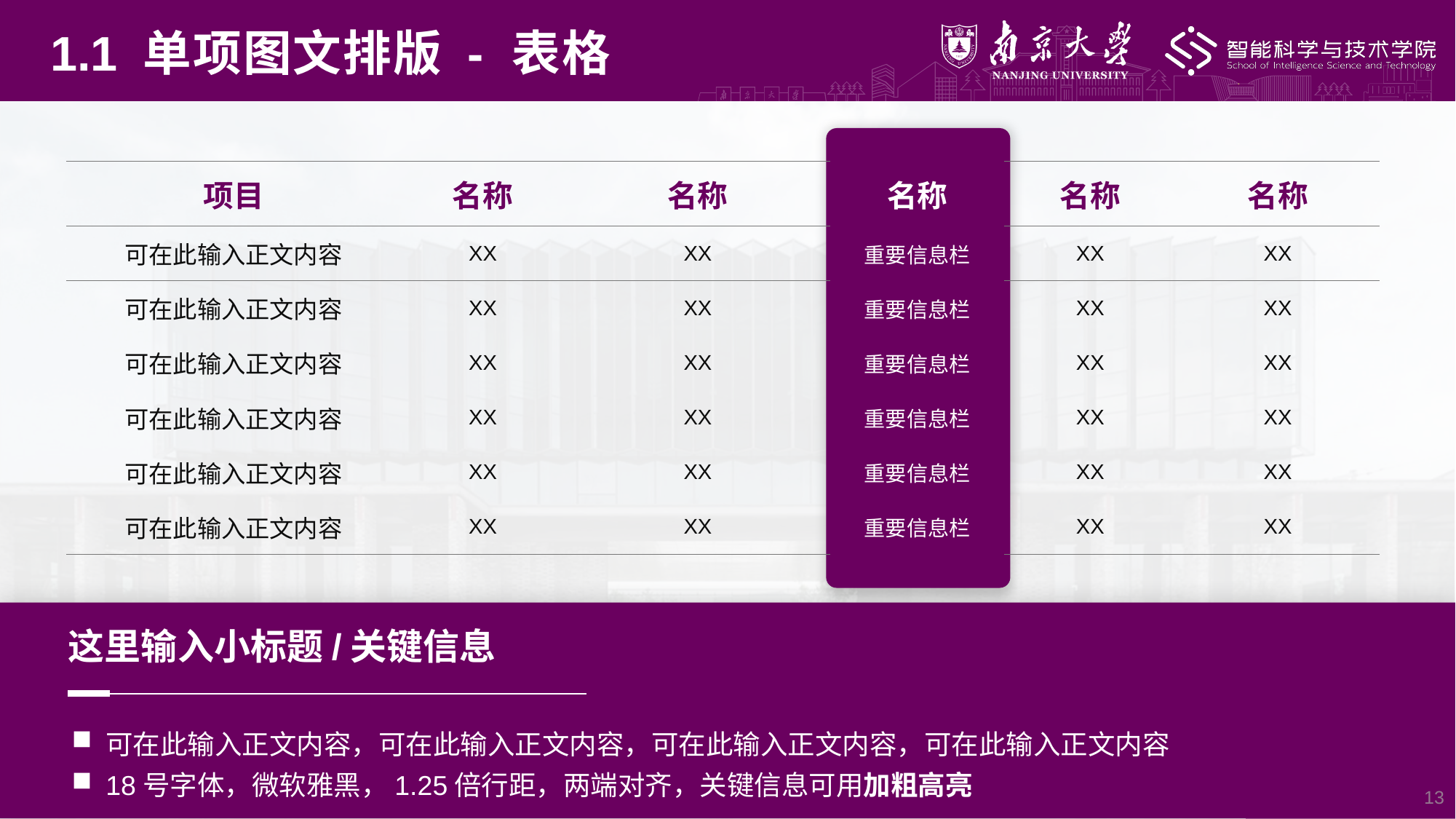

1.1 单项图文排版 - 表格

| 项目 | 名称 | 名称 | 名称 | 名称 | 名称 |
| --- | --- | --- | --- | --- | --- |
| 可在此输入正文内容 | XX | XX | 重要信息栏 | XX | XX |
| 可在此输入正文内容 | XX | XX | 重要信息栏 | XX | XX |
| 可在此输入正文内容 | XX | XX | 重要信息栏 | XX | XX |
| 可在此输入正文内容 | XX | XX | 重要信息栏 | XX | XX |
| 可在此输入正文内容 | XX | XX | 重要信息栏 | XX | XX |
| 可在此输入正文内容 | XX | XX | 重要信息栏 | XX | XX |

这里输入小标题/关键信息
可在此输入正文内容，可在此输入正文内容，可在此输入正文内容，可在此输入正文内容
18号字体，微软雅黑，1.25倍行距，两端对齐，关键信息可用加粗高亮
13